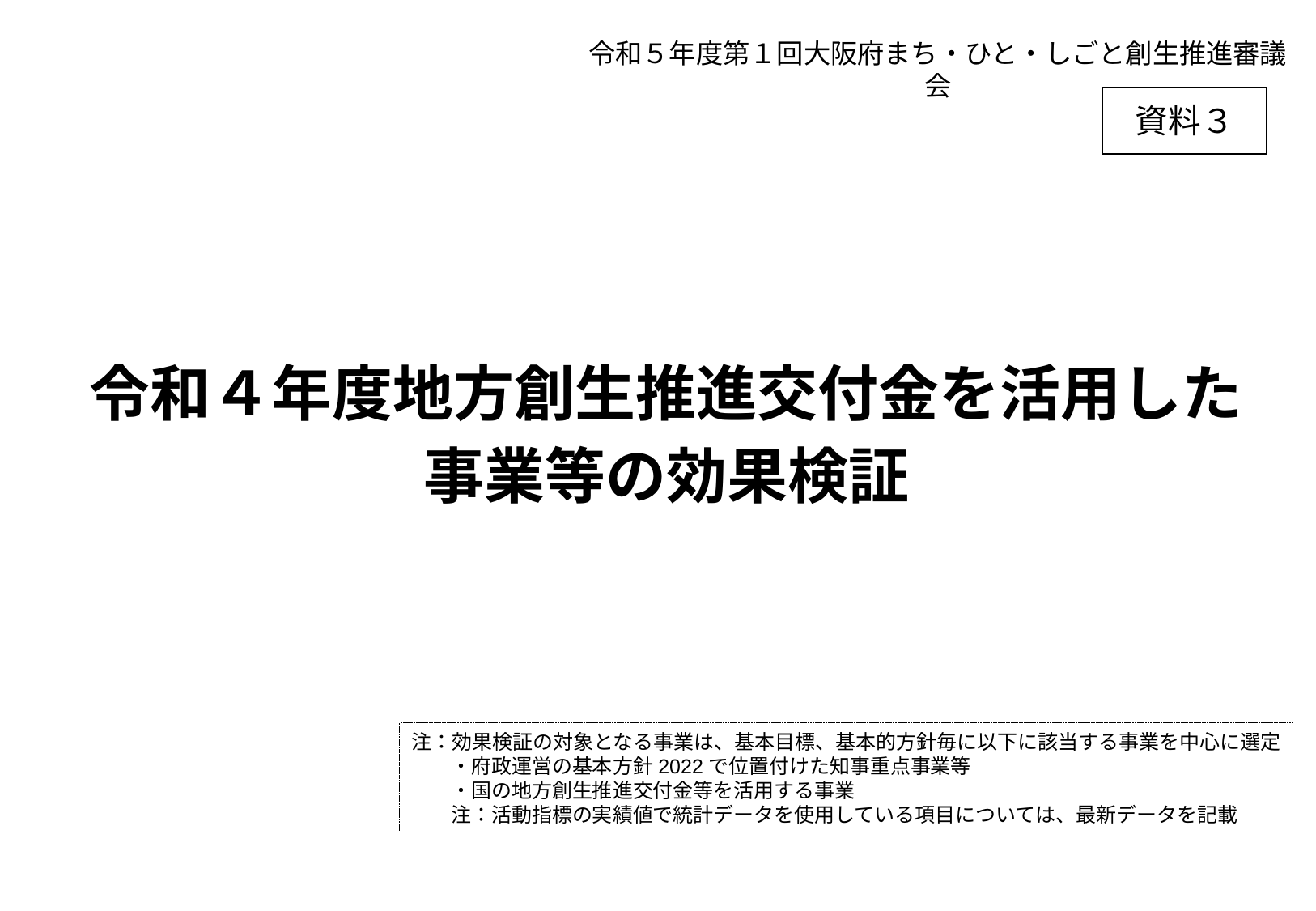

令和５年度第１回大阪府まち・ひと・しごと創生推進審議会
資料３
令和４年度地方創生推進交付金を活用した
事業等の効果検証
注：効果検証の対象となる事業は、基本目標、基本的方針毎に以下に該当する事業を中心に選定
・府政運営の基本方針2022で位置付けた知事重点事業等
・国の地方創生推進交付金等を活用する事業
注：活動指標の実績値で統計データを使用している項目については、最新データを記載